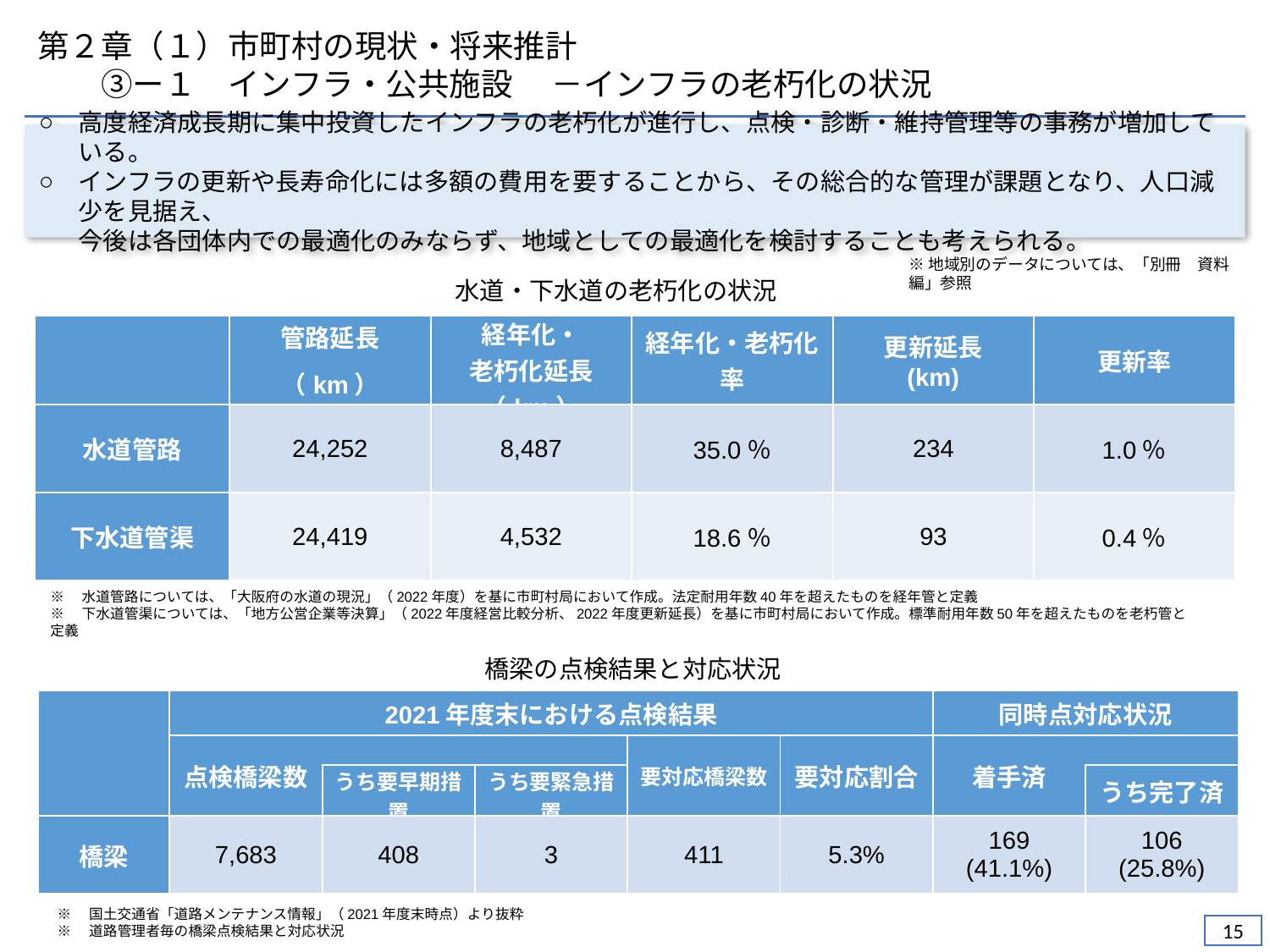

第２章（１）市町村の現状・将来推計
　　③ー１　インフラ・公共施設　 －インフラの老朽化の状況
高度経済成長期に集中投資したインフラの老朽化が進行し、点検・診断・維持管理等の事務が増加している。
インフラの更新や長寿命化には多額の費用を要することから、その総合的な管理が課題となり、人口減少を見据え、
今後は各団体内での最適化のみならず、地域としての最適化を検討することも考えられる。
※地域別のデータについては、「別冊　資料編」参照
水道・下水道の老朽化の状況
|  | 管路延長 （km） | 経年化・ 老朽化延長（km） | 経年化・老朽化率 | 更新延長 (km) | 更新率 |
| --- | --- | --- | --- | --- | --- |
| 水道管路 | 24,252 | 8,487 | 35.0％ | 234 | 1.0％ |
| 下水道管渠 | 24,419 | 4,532 | 18.6％ | 93 | 0.4％ |
※　水道管路については、「大阪府の水道の現況」（2022年度）を基に市町村局において作成。法定耐用年数40年を超えたものを経年管と定義
※　下水道管渠については、「地方公営企業等決算」（2022年度経営比較分析、2022年度更新延長）を基に市町村局において作成。標準耐用年数50年を超えたものを老朽管と定義
橋梁の点検結果と対応状況
|  | 2021年度末における点検結果 | 要予防保全 | 要早期措置 | 要緊急措置 | 合計 | 同時点対応状況 | 要緊急措置 |
| --- | --- | --- | --- | --- | --- | --- | --- |
|  | 点検橋梁数 |  |  | 要対応橋梁数 | 要対応割合 | 着手済 |  |
|  |  | うち要早期措置 | うち要緊急措置 |  |  |  | うち完了済 |
| 橋梁 | 7,683 | 408 | 3 | 411 | 5.3% | 169 (41.1%) | 106 (25.8%) |
※　国土交通省「道路メンテナンス情報」（2021年度末時点）より抜粋
※　道路管理者毎の橋梁点検結果と対応状況
15